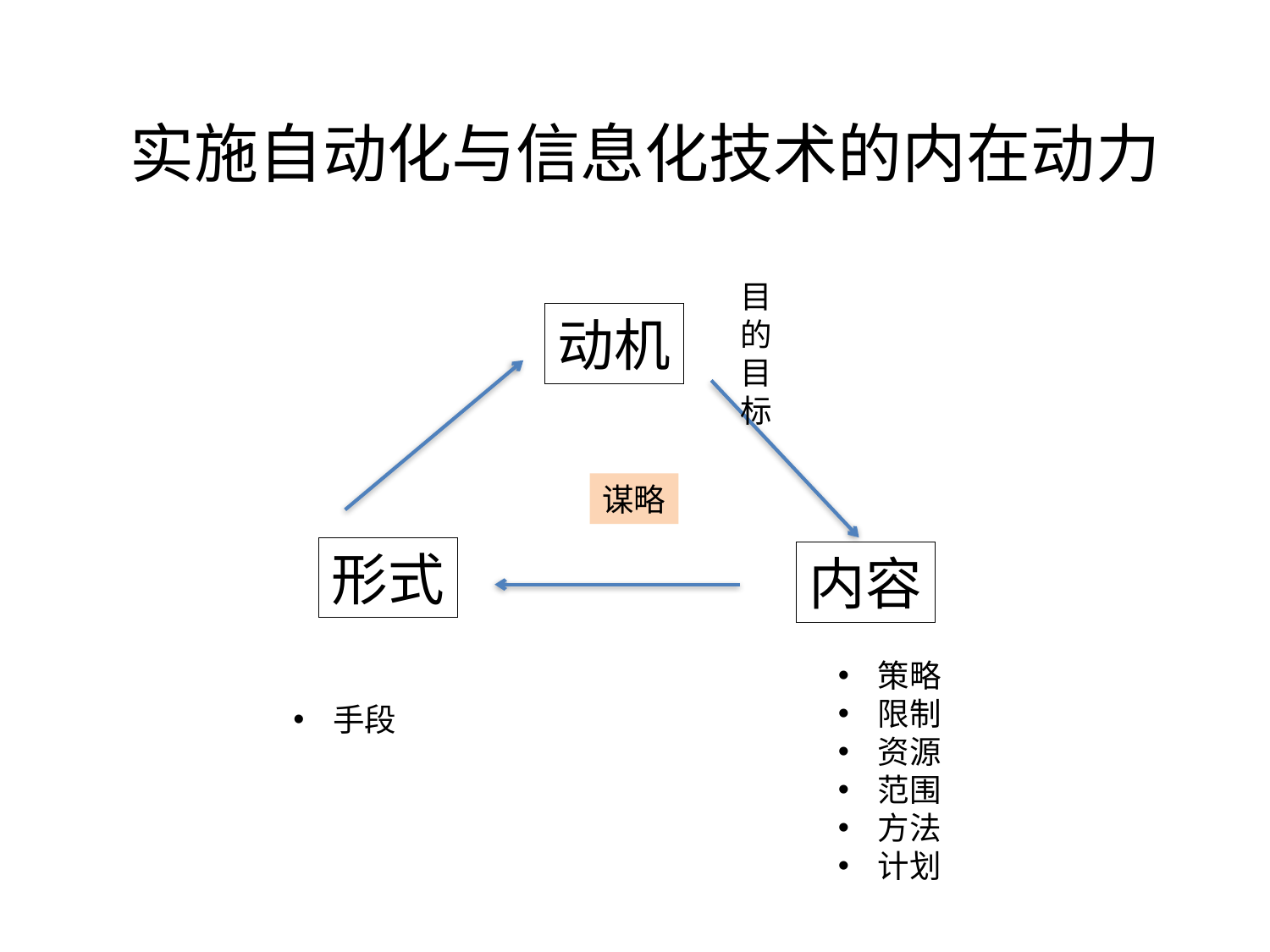

# 实施自动化与信息化技术的内在动力
目的
目标
动机
谋略
形式
内容
策略
限制
资源
范围
方法
计划

手段